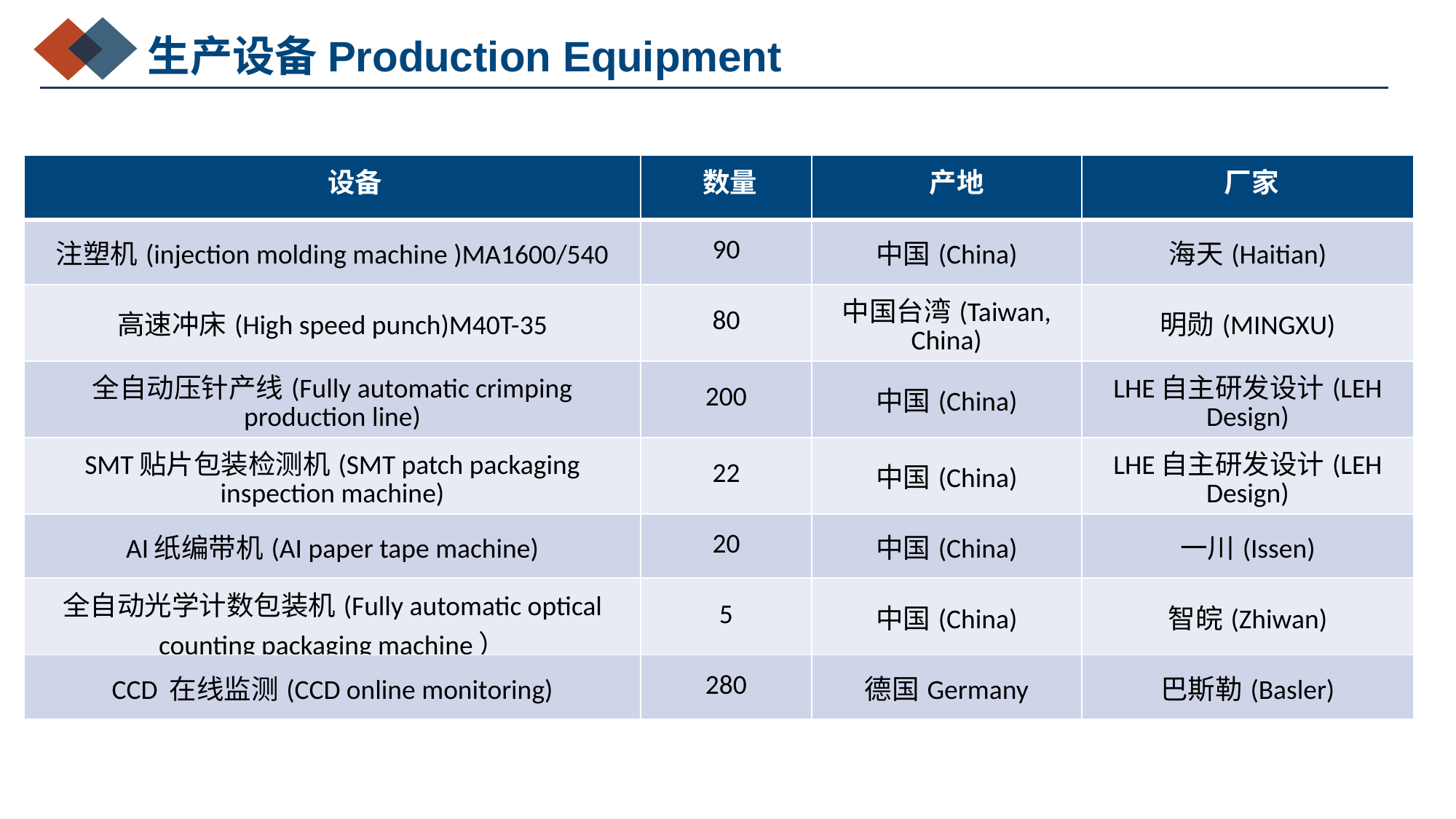

生产设备Production Equipment
| 设备 | 数量 | 产地 | 厂家 |
| --- | --- | --- | --- |
| 注塑机(injection molding machine )MA1600/540 | 90 | 中国(China) | 海天(Haitian) |
| 高速冲床(High speed punch)M40T-35 | 80 | 中国台湾(Taiwan, China) | 明勋(MINGXU) |
| 全自动压针产线(Fully automatic crimping production line) | 200 | 中国(China) | LHE自主研发设计(LEH Design) |
| SMT贴片包装检测机(SMT patch packaging inspection machine) | 22 | 中国(China) | LHE自主研发设计(LEH Design) |
| AI纸编带机(AI paper tape machine) | 20 | 中国(China) | 一川(Issen) |
| 全自动光学计数包装机(Fully automatic optical counting packaging machine） | 5 | 中国(China) | 智皖(Zhiwan) |
| CCD 在线监测(CCD online monitoring) | 280 | 德国Germany | 巴斯勒(Basler) |